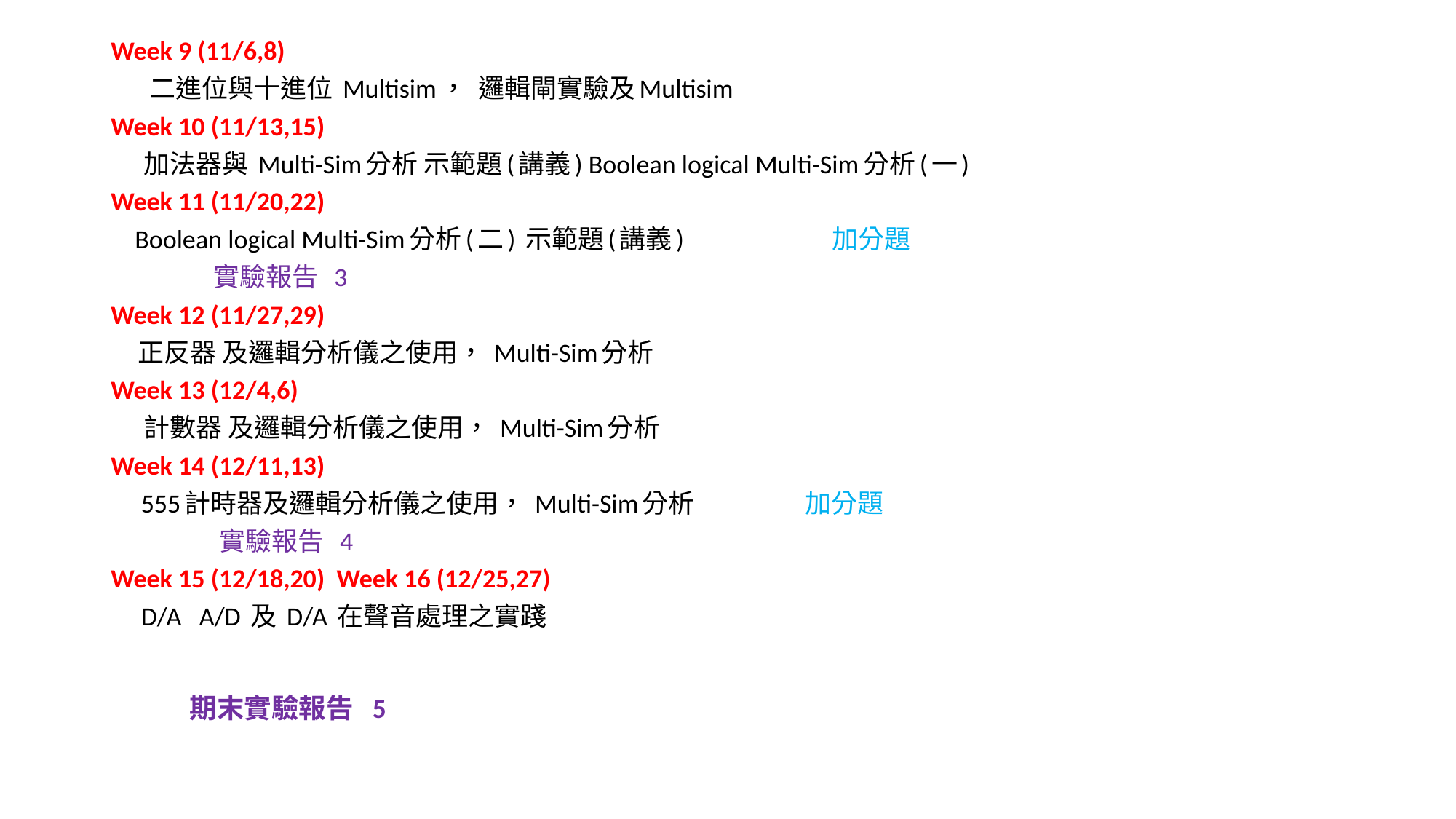

Week 9 (11/6,8)
      二進位與十進位 Multisim，  邏輯閘實驗及Multisim
Week 10 (11/13,15)
     加法器與 Multi-Sim分析 示範題(講義) Boolean logical Multi-Sim分析(一)
Week 11 (11/20,22)
    Boolean logical Multi-Sim分析(二) 示範題(講義)                        加分題
                 實驗報告  3
Week 12 (11/27,29)
    正反器 及邏輯分析儀之使用， Multi-Sim分析
Week 13 (12/4,6)
     計數器 及邏輯分析儀之使用， Multi-Sim分析
Week 14 (12/11,13)
     555計時器及邏輯分析儀之使用， Multi-Sim分析                   加分題
                  實驗報告  4
Week 15 (12/18,20)  Week 16 (12/25,27)
     D/A   A/D 及 D/A 在聲音處理之實踐

期末實驗報告  5